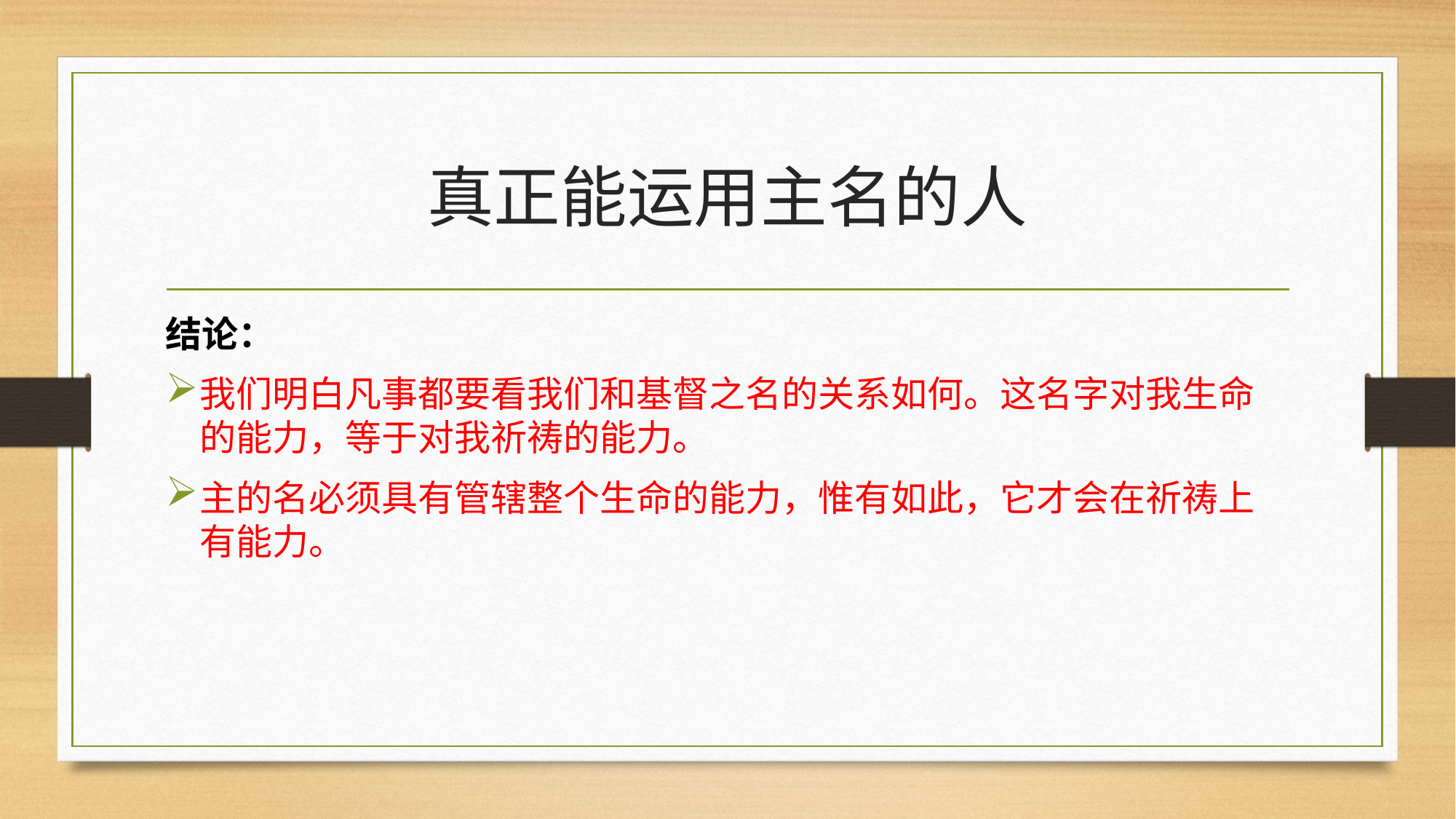

# 真正能运用主名的人
结论：
我们明白凡事都要看我们和基督之名的关系如何。这名字对我生命的能力，等于对我祈祷的能力。
主的名必须具有管辖整个生命的能力，惟有如此，它才会在祈祷上有能力。